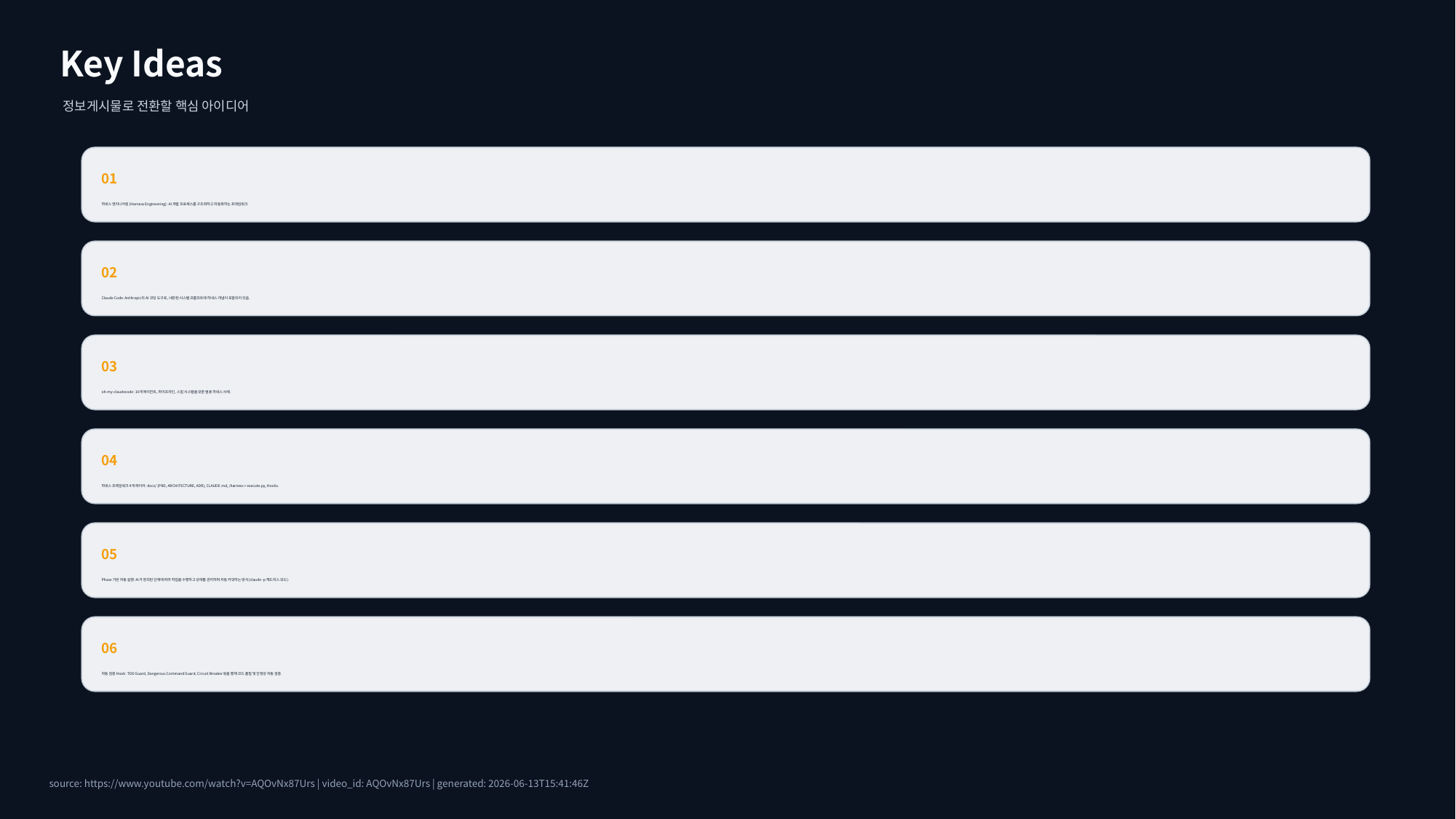

Key Ideas
정보게시물로 전환할 핵심 아이디어

01
하네스 엔지니어링 (Harness Engineering): AI 개발 프로세스를 구조화하고 자동화하는 프레임워크.

02
Claude Code: Anthropic의 AI 코딩 도구로, 내장된 시스템 프롬프트에 하네스 개념이 포함되어 있음.

03
oh-my-claudecode: 19개 에이전트, 파이프라인, 스킬 시스템을 갖춘 범용 하네스 사례.

04
하네스 프레임워크 4개 레이어: docs/ (PRD, ARCHITECTURE, ADR), CLAUDE.md, /harness + execute.py, Hooks.

05
Phase 기반 자동 실행: AI가 정의된 단계에 따라 작업을 수행하고 상태를 관리하며 자동 커밋하는 방식 (claude -p 헤드리스 모드).

06
자동 검증 Hook: TDD Guard, Dangerous Command Guard, Circuit Breaker 등을 통해 코드 품질 및 안정성 자동 검증.
source: https://www.youtube.com/watch?v=AQOvNx87Urs | video_id: AQOvNx87Urs | generated: 2026-06-13T15:41:46Z